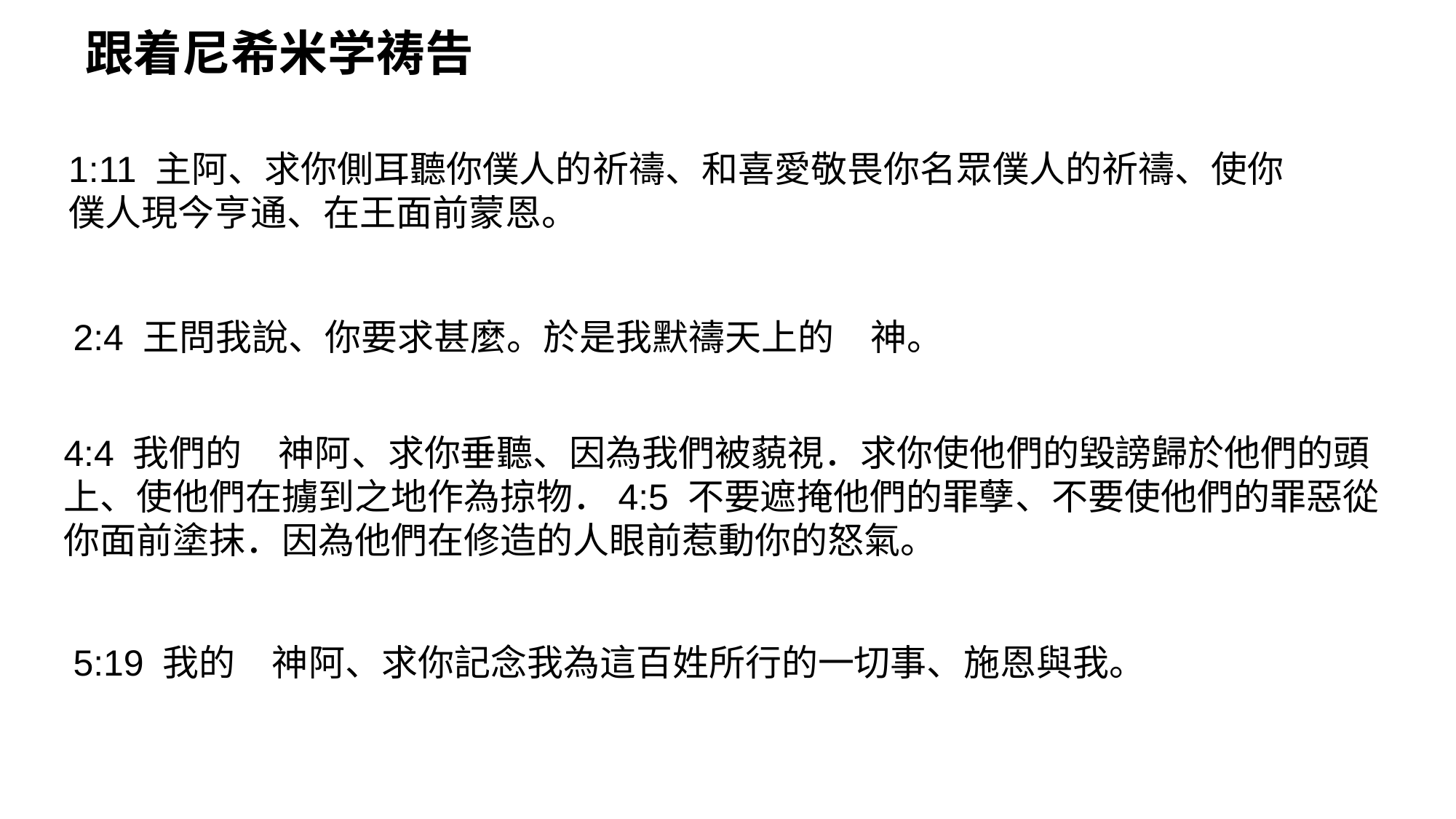

跟着尼希米学祷告
1:11 主阿、求你側耳聽你僕人的祈禱、和喜愛敬畏你名眾僕人的祈禱、使你僕人現今亨通、在王面前蒙恩。
2:4 王問我說、你要求甚麼。於是我默禱天上的　神。
4:4 我們的　神阿、求你垂聽、因為我們被藐視．求你使他們的毀謗歸於他們的頭上、使他們在擄到之地作為掠物．4:5 不要遮掩他們的罪孽、不要使他們的罪惡從你面前塗抹．因為他們在修造的人眼前惹動你的怒氣。
5:19 我的　神阿、求你記念我為這百姓所行的一切事、施恩與我。